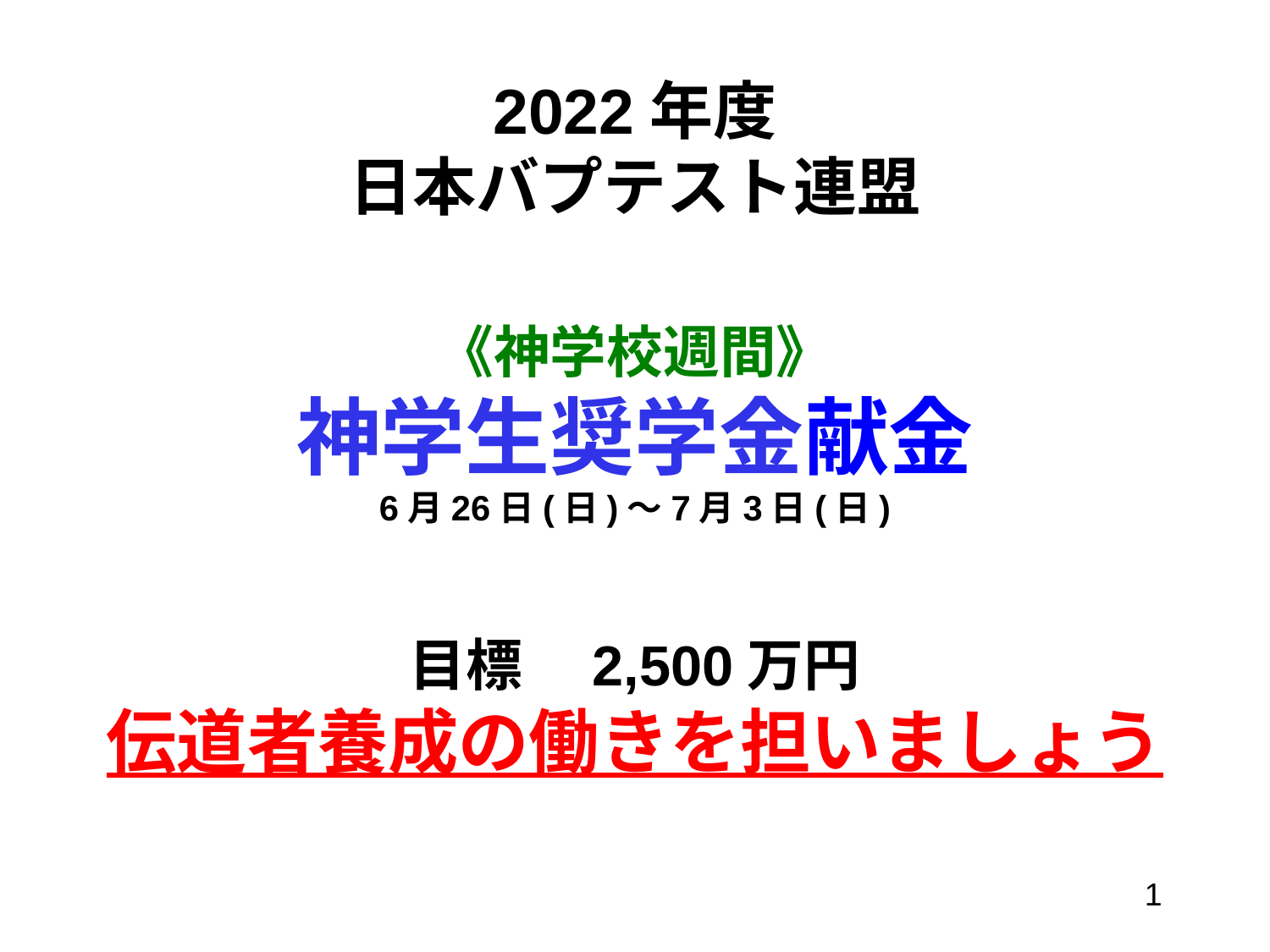

# 2022年度 日本バプテスト連盟 《神学校週間》 神学生奨学金献金 6月26日(日)〜7月3日(日) 目標　2,500万円 伝道者養成の働きを担いましょう
1